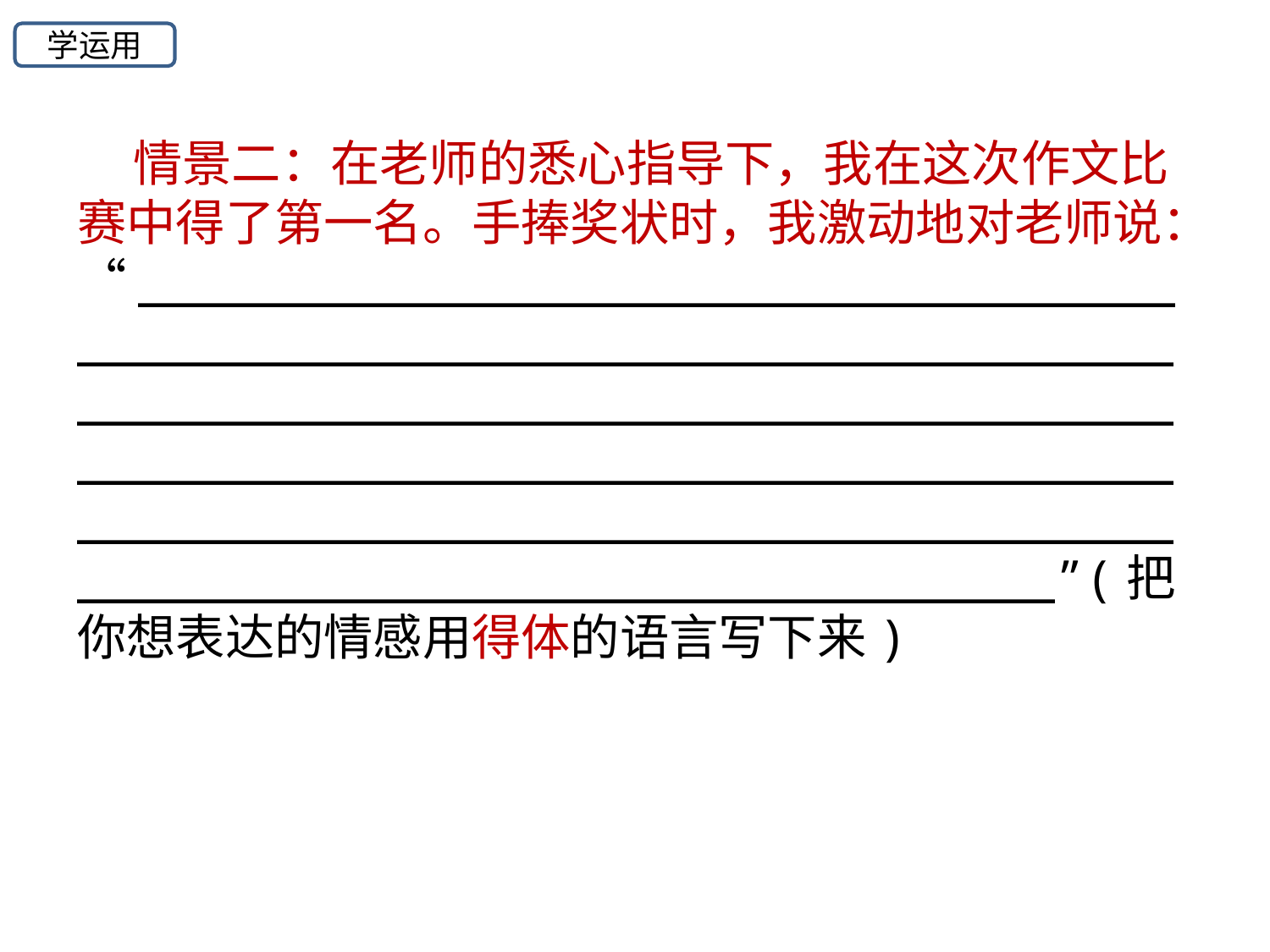

学运用
    情景二：在老师的悉心指导下，我在这次作文比赛中得了第一名。手捧奖状时，我激动地对老师说：“________________________________________________________________________________________________________________________________________________________________________________________________________________________”(把你想表达的情感用得体的语言写下来)